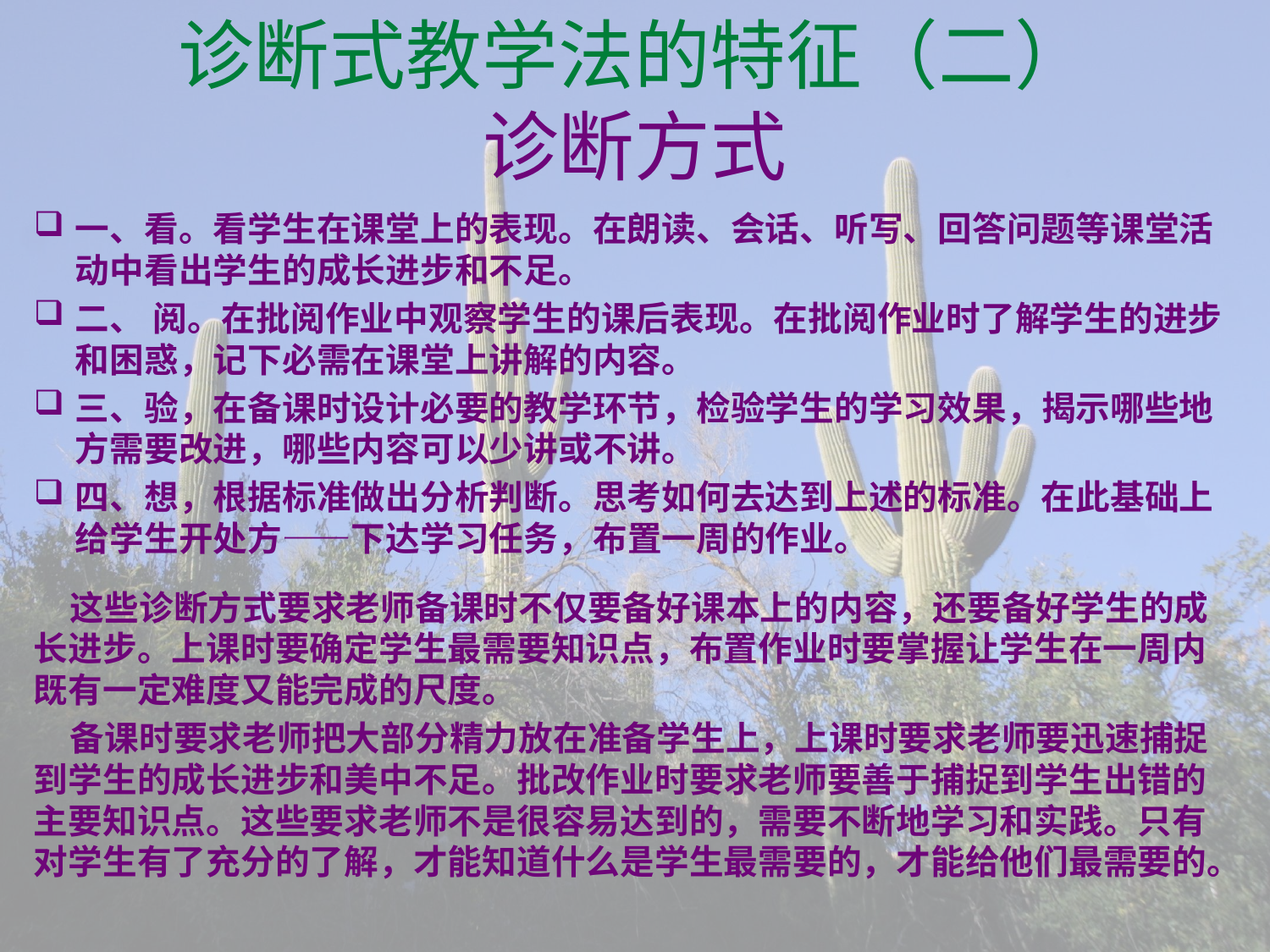

# 诊断式教学法的特征（二） 诊断方式
一、看。看学生在课堂上的表现。在朗读、会话、听写、回答问题等课堂活动中看出学生的成长进步和不足。
二、	阅。在批阅作业中观察学生的课后表现。在批阅作业时了解学生的进步和困惑，记下必需在课堂上讲解的内容。
三、验，在备课时设计必要的教学环节，检验学生的学习效果，揭示哪些地方需要改进，哪些内容可以少讲或不讲。
四、想，根据标准做出分析判断。思考如何去达到上述的标准。在此基础上给学生开处方——下达学习任务，布置一周的作业。

    这些诊断方式要求老师备课时不仅要备好课本上的内容，还要备好学生的成长进步。上课时要确定学生最需要知识点，布置作业时要掌握让学生在一周内既有一定难度又能完成的尺度。
    备课时要求老师把大部分精力放在准备学生上，上课时要求老师要迅速捕捉到学生的成长进步和美中不足。批改作业时要求老师要善于捕捉到学生出错的主要知识点。这些要求老师不是很容易达到的，需要不断地学习和实践。只有对学生有了充分的了解，才能知道什么是学生最需要的，才能给他们最需要的。